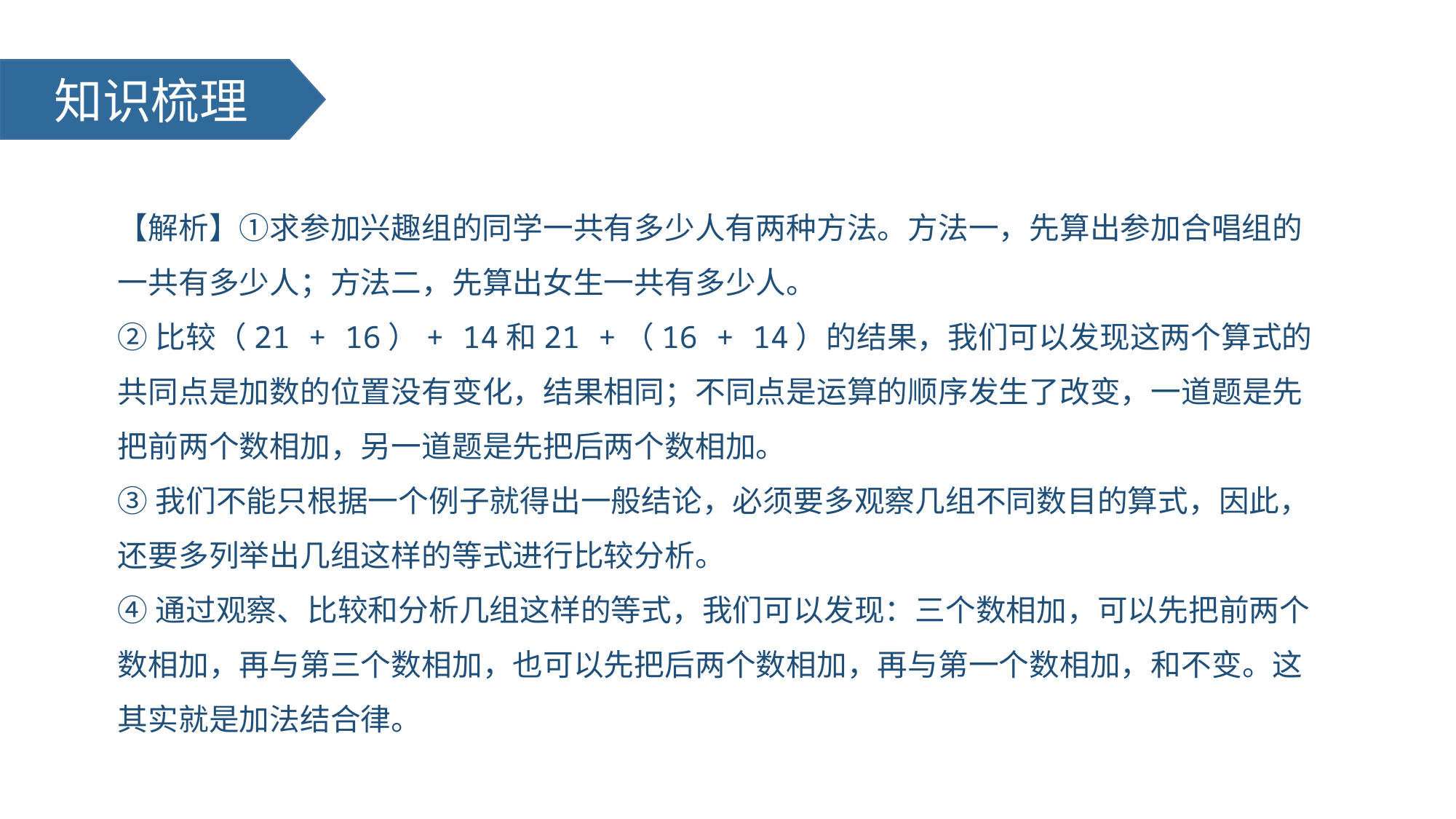

知识梳理
【解析】①求参加兴趣组的同学一共有多少人有两种方法。方法一，先算出参加合唱组的一共有多少人；方法二，先算出女生一共有多少人。
②比较（21 + 16）+ 14和21 +（16 + 14）的结果，我们可以发现这两个算式的共同点是加数的位置没有变化，结果相同；不同点是运算的顺序发生了改变，一道题是先把前两个数相加，另一道题是先把后两个数相加。
③我们不能只根据一个例子就得出一般结论，必须要多观察几组不同数目的算式，因此，还要多列举出几组这样的等式进行比较分析。
④通过观察、比较和分析几组这样的等式，我们可以发现：三个数相加，可以先把前两个数相加，再与第三个数相加，也可以先把后两个数相加，再与第一个数相加，和不变。这其实就是加法结合律。